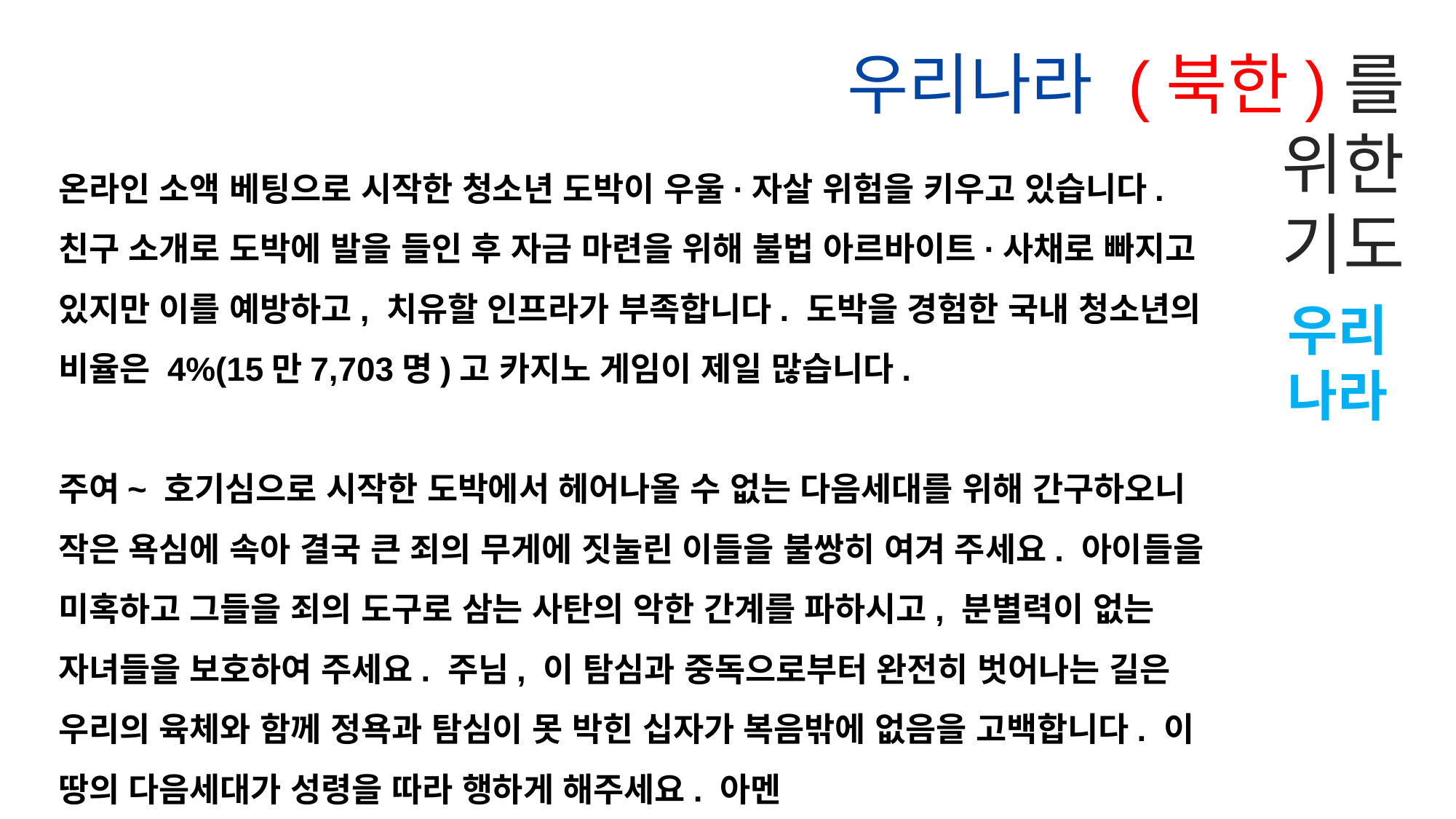

우리나라 (북한)를
위한
기도
온라인 소액 베팅으로 시작한 청소년 도박이 우울·자살 위험을 키우고 있습니다. 친구 소개로 도박에 발을 들인 후 자금 마련을 위해 불법 아르바이트·사채로 빠지고 있지만 이를 예방하고, 치유할 인프라가 부족합니다. 도박을 경험한 국내 청소년의 비율은 4%(15만7,703명)고 카지노 게임이 제일 많습니다.

주여~ 호기심으로 시작한 도박에서 헤어나올 수 없는 다음세대를 위해 간구하오니 작은 욕심에 속아 결국 큰 죄의 무게에 짓눌린 이들을 불쌍히 여겨 주세요. 아이들을 미혹하고 그들을 죄의 도구로 삼는 사탄의 악한 간계를 파하시고, 분별력이 없는 자녀들을 보호하여 주세요. 주님, 이 탐심과 중독으로부터 완전히 벗어나는 길은 우리의 육체와 함께 정욕과 탐심이 못 박힌 십자가 복음밖에 없음을 고백합니다. 이 땅의 다음세대가 성령을 따라 행하게 해주세요. 아멘
우리나라